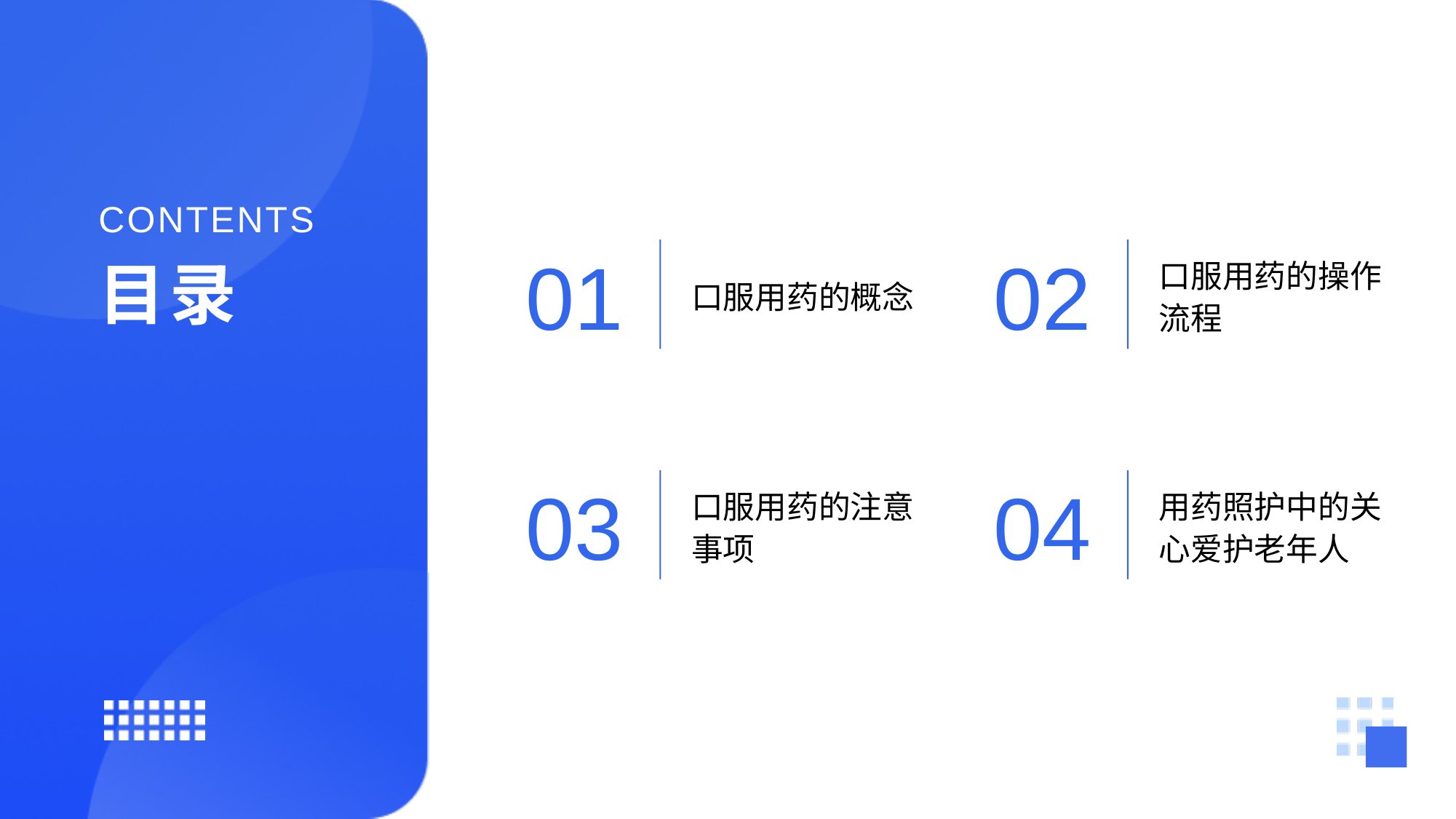

CONTENTS
01
02

口服用药的概念

口服用药的操作流程
03
04

口服用药的注意事项

用药照护中的关心爱护老年人
目录